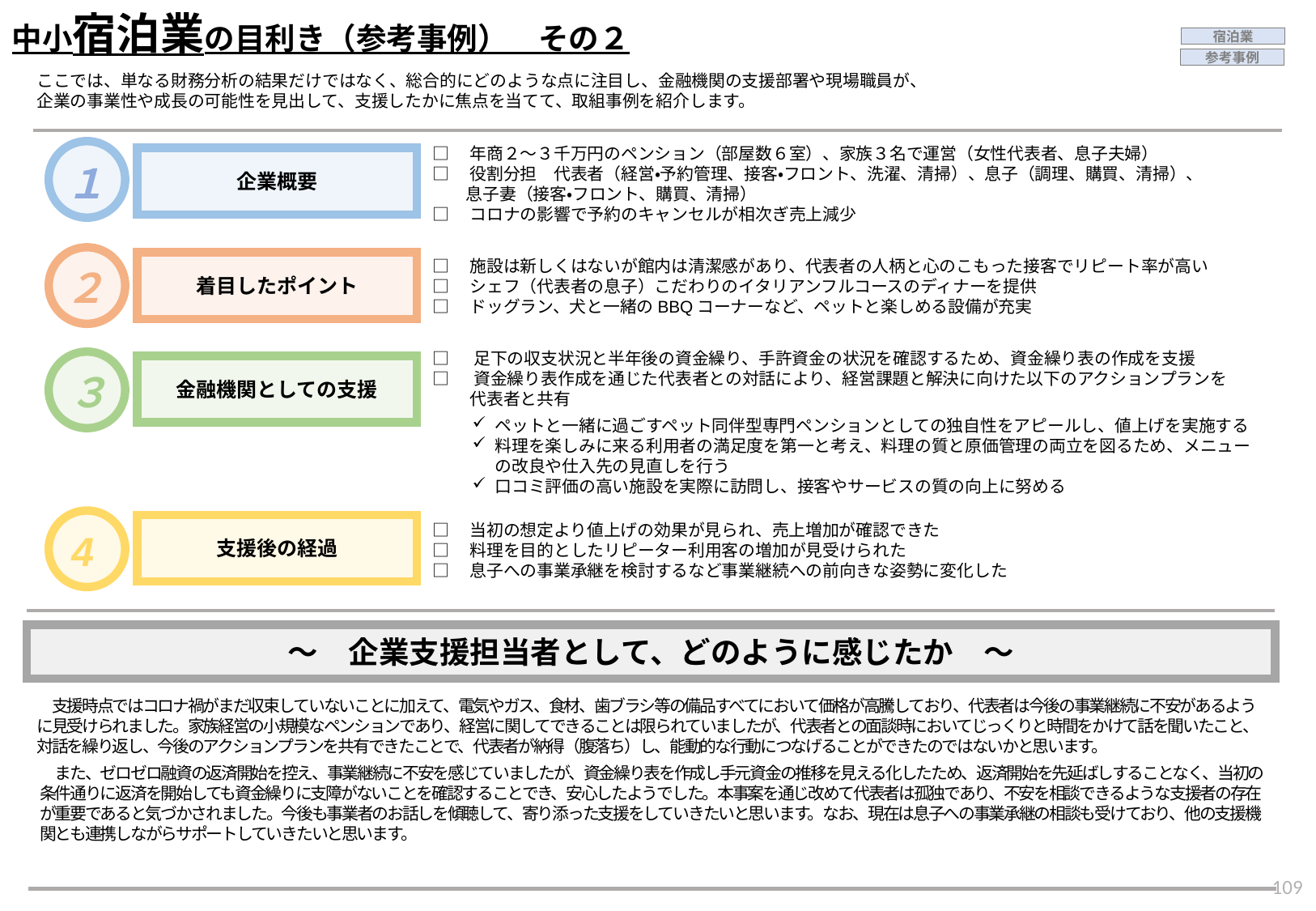

中小宿泊業の目利き（参考事例）　その２
宿泊業
参考事例
ここでは、単なる財務分析の結果だけではなく、総合的にどのような点に注目し、金融機関の支援部署や現場職員が、
企業の事業性や成長の可能性を見出して、支援したかに焦点を当てて、取組事例を紹介します。
□　年商２～３千万円のペンション（部屋数６室）、家族３名で運営（女性代表者、息子夫婦）
□　役割分担　代表者（経営・予約管理、接客・フロント、洗濯、清掃）、息子（調理、購買、清掃）、
　　息子妻（接客・フロント、購買、清掃）
□　コロナの影響で予約のキャンセルが相次ぎ売上減少

１
企業概要

着目したポイント
２
□　施設は新しくはないが館内は清潔感があり、代表者の人柄と心のこもった接客でリピート率が高い
□　シェフ（代表者の息子）こだわりのイタリアンフルコースのディナーを提供
□　ドッグラン、犬と一緒のBBQコーナーなど、ペットと楽しめる設備が充実
□　 足下の収支状況と半年後の資金繰り、手許資金の状況を確認するため、資金繰り表の作成を支援
□　 資金繰り表作成を通じた代表者との対話により、経営課題と解決に向けた以下のアクションプランを
　　 代表者と共有

金融機関としての支援
３
ペットと一緒に過ごすペット同伴型専門ペンションとしての独自性をアピールし、値上げを実施する
料理を楽しみに来る利用者の満足度を第一と考え、料理の質と原価管理の両立を図るため、メニューの改良や仕入先の見直しを行う
口コミ評価の高い施設を実際に訪問し、接客やサービスの質の向上に努める

支援後の経過
4
□　当初の想定より値上げの効果が見られ、売上増加が確認できた
□　料理を目的としたリピーター利用客の増加が見受けられた
□　息子への事業承継を検討するなど事業継続への前向きな姿勢に変化した
～　企業支援担当者として、どのように感じたか　～
　支援時点ではコロナ禍がまだ収束していないことに加えて、電気やガス、食材、歯ブラシ等の備品すべてにおいて価格が高騰しており、代表者は今後の事業継続に不安があるように見受けられました。家族経営の小規模なペンションであり、経営に関してできることは限られていましたが、代表者との面談時においてじっくりと時間をかけて話を聞いたこと、対話を繰り返し、今後のアクションプランを共有できたことで、代表者が納得（腹落ち）し、能動的な行動につなげることができたのではないかと思います。
　また、ゼロゼロ融資の返済開始を控え、事業継続に不安を感じていましたが、資金繰り表を作成し手元資金の推移を見える化したため、返済開始を先延ばしすることなく、当初の条件通りに返済を開始しても資金繰りに支障がないことを確認することでき、安心したようでした。本事案を通じ改めて代表者は孤独であり、不安を相談できるような支援者の存在が重要であると気づかされました。今後も事業者のお話しを傾聴して、寄り添った支援をしていきたいと思います。なお、現在は息子への事業承継の相談も受けており、他の支援機関とも連携しながらサポートしていきたいと思います。

109